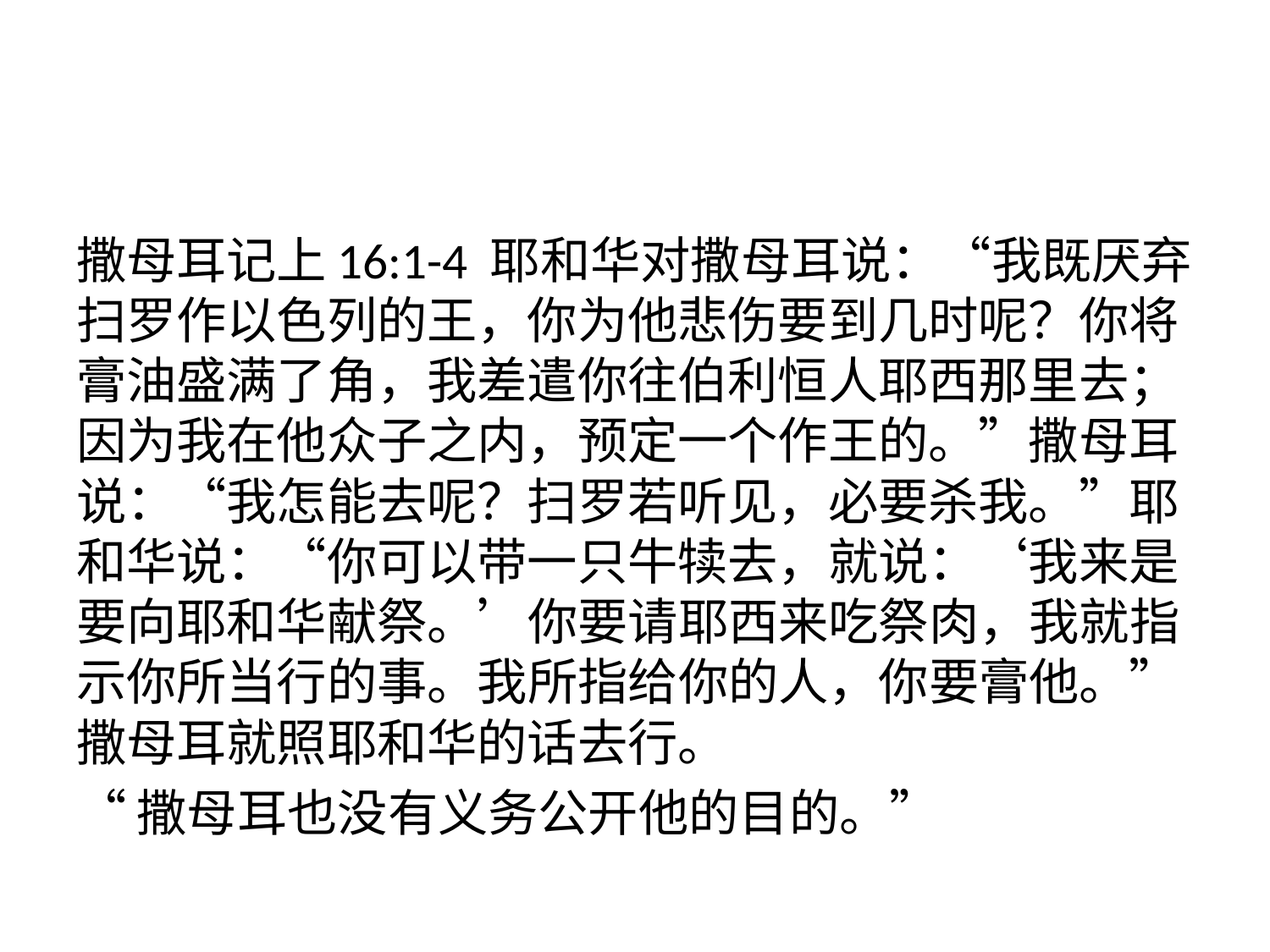

#
撒母耳记上16:1-4 耶和华对撒母耳说：“我既厌弃扫罗作以色列的王，你为他悲伤要到几时呢？你将膏油盛满了角，我差遣你往伯利恒人耶西那里去；因为我在他众子之内，预定一个作王的。”撒母耳说：“我怎能去呢？扫罗若听见，必要杀我。”耶和华说：“你可以带一只牛犊去，就说：‘我来是要向耶和华献祭。’你要请耶西来吃祭肉，我就指示你所当行的事。我所指给你的人，你要膏他。”撒母耳就照耶和华的话去行。
“撒母耳也没有义务公开他的目的。”